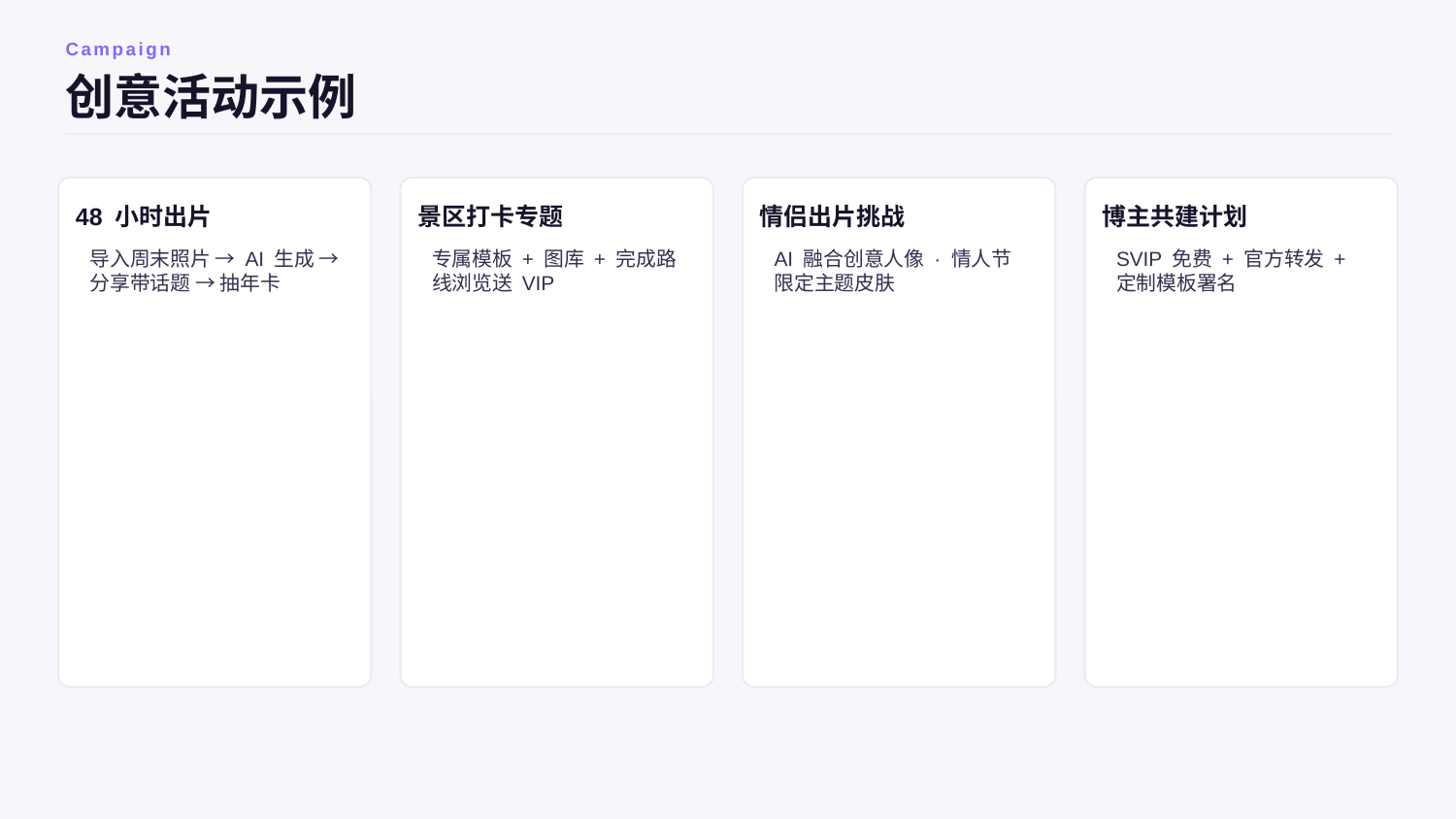

Campaign
创意活动示例

48 小时出片
景区打卡专题
情侣出片挑战
博主共建计划
导入周末照片 → AI 生成 → 分享带话题 → 抽年卡
专属模板 + 图库 + 完成路线浏览送 VIP
AI 融合创意人像 · 情人节限定主题皮肤
SVIP 免费 + 官方转发 + 定制模板署名